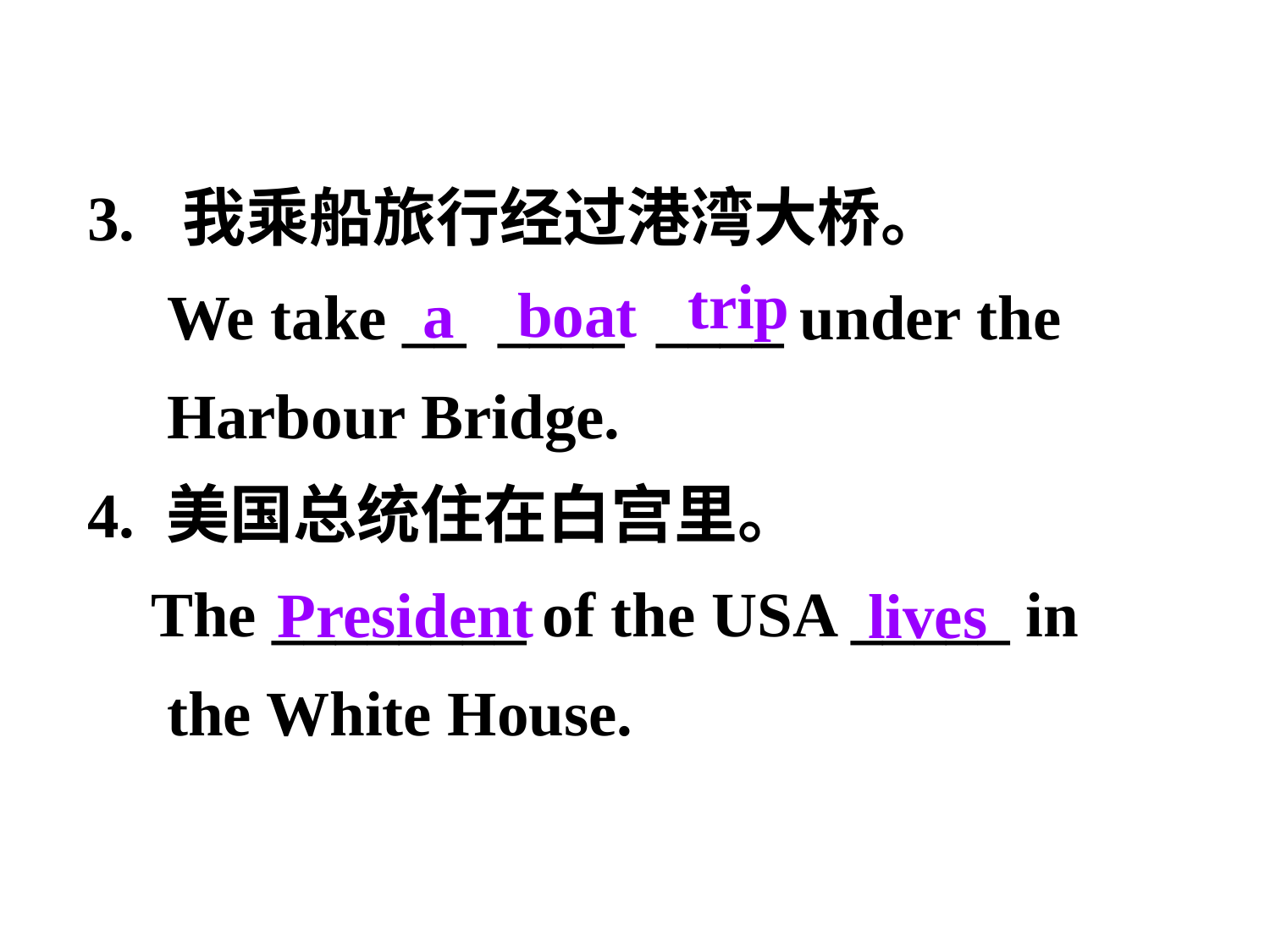

3.  我乘船旅行经过港湾大桥。
     We take __  ____  ____ under the
     Harbour Bridge.
4. 美国总统住在白宫里。
    The ________ of the USA _____ in
     the White House.
trip
boat
 a
President
lives